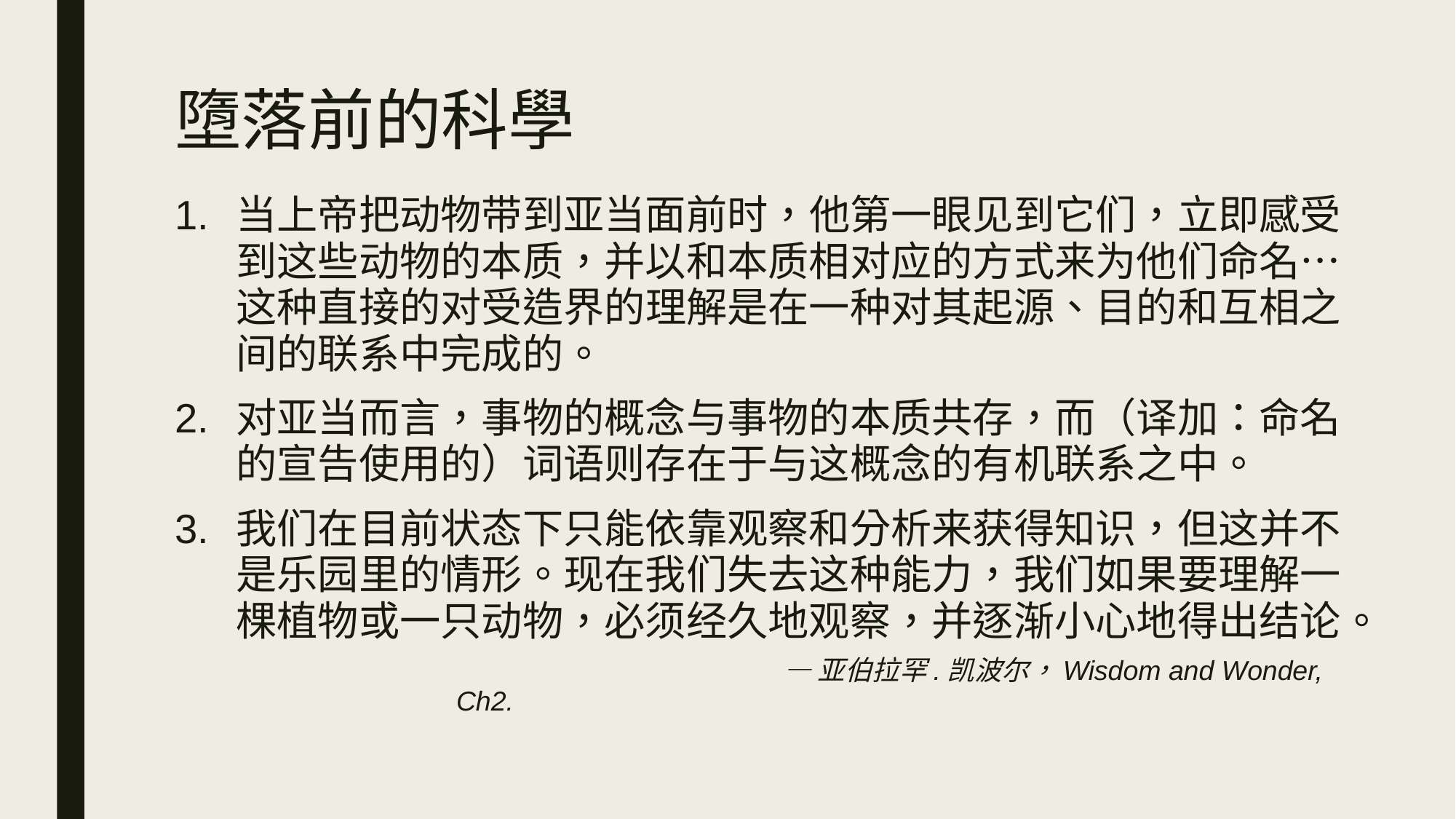

# 墮落前的科學
当上帝把动物带到亚当面前时，他第一眼见到它们，立即感受到这些动物的本质，并以和本质相对应的方式来为他们命名…这种直接的对受造界的理解是在一种对其起源、目的和互相之间的联系中完成的。
对亚当而言，事物的概念与事物的本质共存，而（译加：命名的宣告使用的）词语则存在于与这概念的有机联系之中。
我们在目前状态下只能依靠观察和分析来获得知识，但这并不是乐园里的情形。现在我们失去这种能力，我们如果要理解一棵植物或一只动物，必须经久地观察，并逐渐小心地得出结论。
			—亚伯拉罕.凯波尔，Wisdom and Wonder, Ch2.